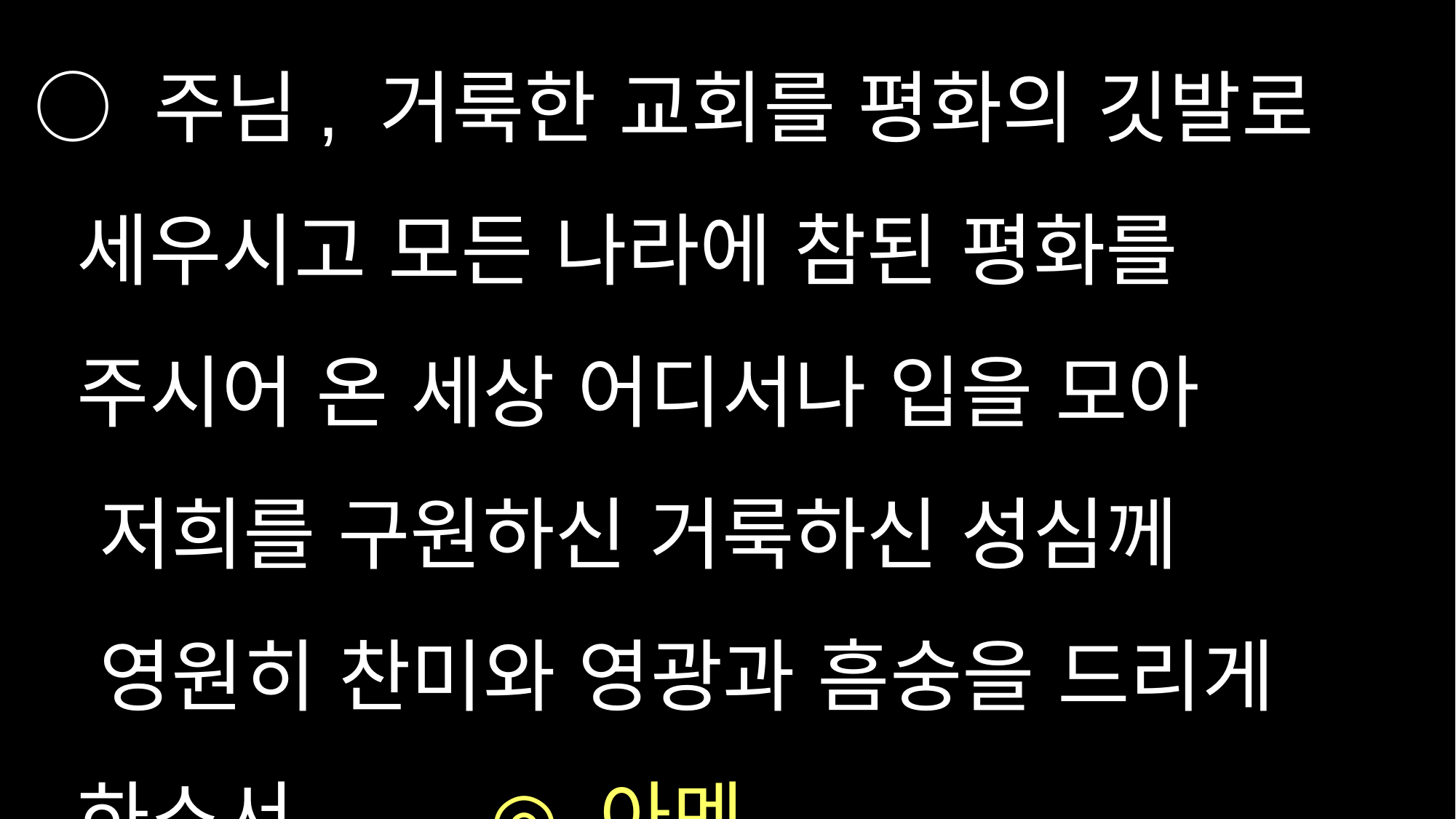

# ○ 주님, 거룩한 교회를 평화의 깃발로 세우시고 모든 나라에 참된 평화를 주시어 온 세상 어디서나 입을 모아     저희를 구원하신 거룩하신 성심께     영원히 찬미와 영광과 흠숭을 드리게 하소서.       ◎ 아멘.